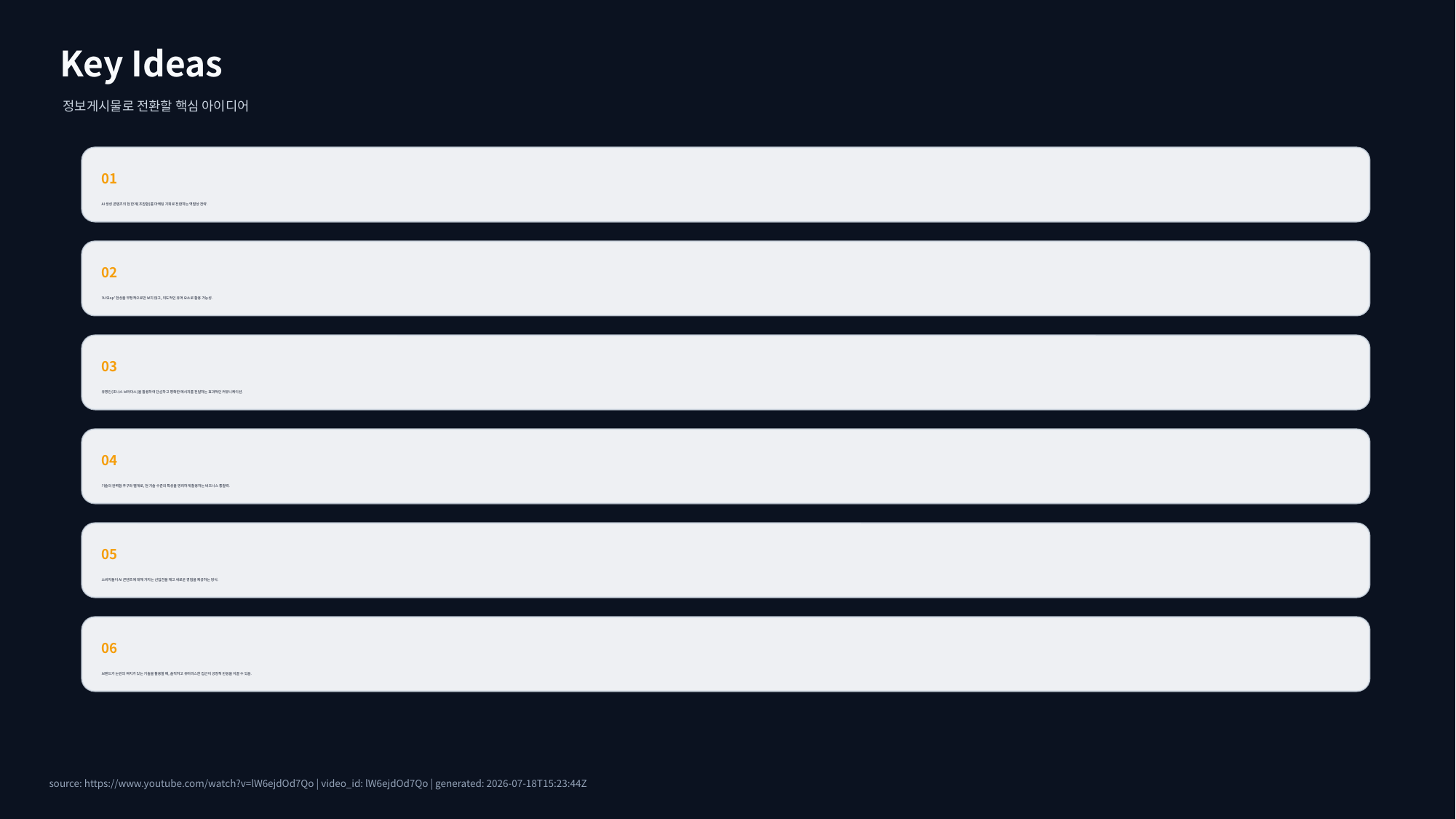

Key Ideas
정보게시물로 전환할 핵심 아이디어

01
AI 생성 콘텐츠의 현 한계(조잡함)를 마케팅 기회로 전환하는 역발상 전략.

02
'AI Slop' 현상을 부정적으로만 보지 않고, 의도적인 유머 요소로 활용 가능성.

03
유명인(조나스 브라더스)을 활용하여 단순하고 명확한 메시지를 전달하는 효과적인 커뮤니케이션.

04
기술의 완벽함 추구와 별개로, 현 기술 수준의 특성을 영리하게 활용하는 비즈니스 통찰력.

05
소비자들이 AI 콘텐츠에 대해 가지는 선입견을 깨고 새로운 경험을 제공하는 방식.

06
브랜드가 논란의 여지가 있는 기술을 활용할 때, 솔직하고 유머러스한 접근이 긍정적 반응을 이끌 수 있음.
source: https://www.youtube.com/watch?v=lW6ejdOd7Qo | video_id: lW6ejdOd7Qo | generated: 2026-07-18T15:23:44Z